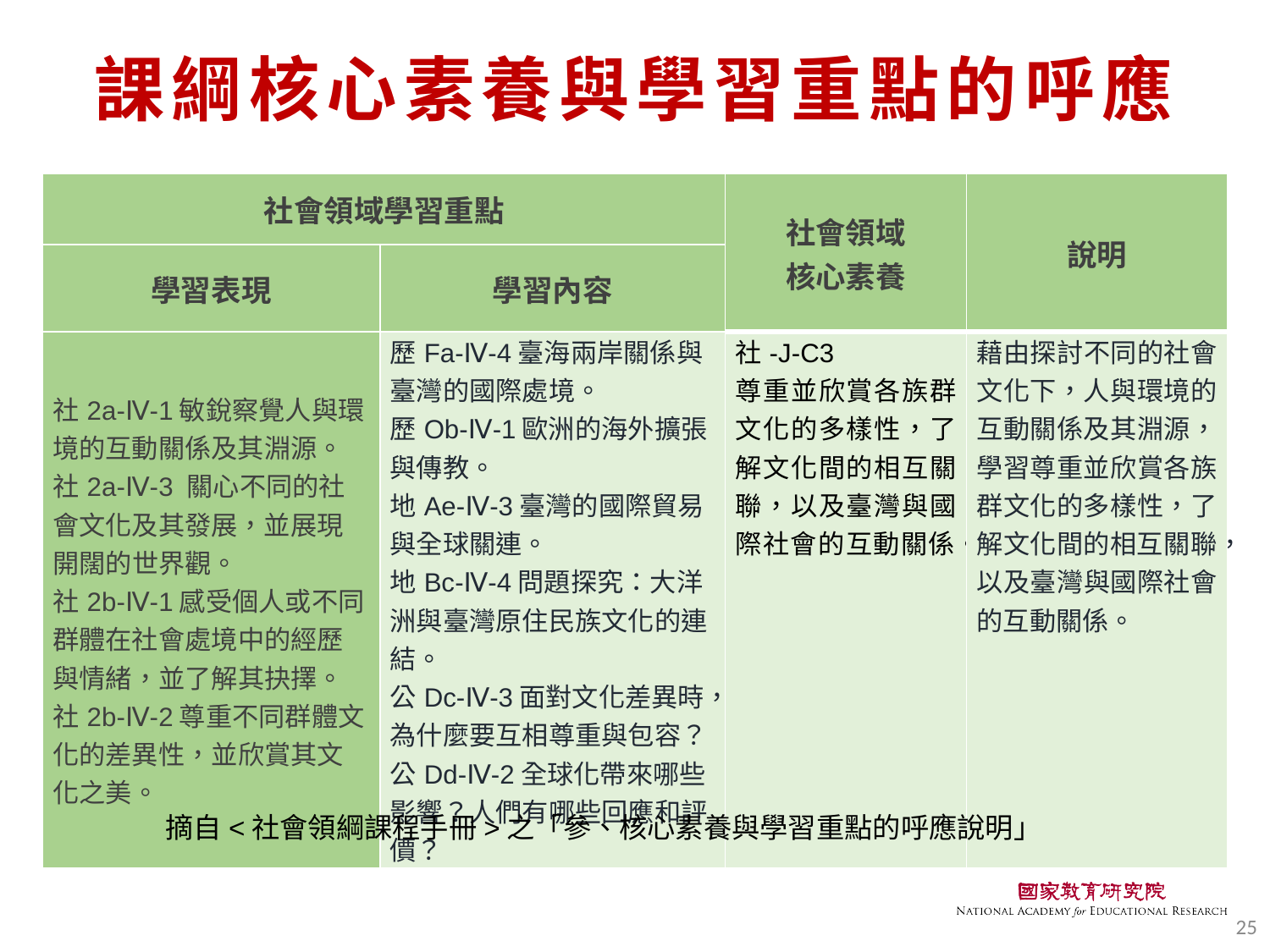

# 課綱核心素養與學習重點的呼應
| 社會領域學習重點 |  | 社會領域 核心素養 | 說明 |
| --- | --- | --- | --- |
| 學習表現 | 學習內容 |  |  |
| 社2a-Ⅳ-1敏銳察覺人與環境的互動關係及其淵源。 社2a-Ⅳ-3 關心不同的社會文化及其發展，並展現開闊的世界觀。 社2b-Ⅳ-1感受個人或不同群體在社會處境中的經歷與情緒，並了解其抉擇。 社2b-Ⅳ-2尊重不同群體文化的差異性，並欣賞其文化之美。 | 歷Fa-Ⅳ-4臺海兩岸關係與臺灣的國際處境。 歷Ob-Ⅳ-1歐洲的海外擴張與傳教。 地Ae-Ⅳ-3臺灣的國際貿易與全球關連。 地Bc-Ⅳ-4問題探究：大洋洲與臺灣原住民族文化的連結。 公Dc-Ⅳ-3面對文化差異時，為什麼要互相尊重與包容？ 公Dd-Ⅳ-2全球化帶來哪些影響？人們有哪些回應和評價？ | 社-J-C3 尊重並欣賞各族群文化的多樣性，了解文化間的相互關聯，以及臺灣與國際社會的互動關係。 | 藉由探討不同的社會文化下，人與環境的互動關係及其淵源，學習尊重並欣賞各族群文化的多樣性，了解文化間的相互關聯，以及臺灣與國際社會的互動關係。 |
摘自<社會領綱課程手冊>之「參、核心素養與學習重點的呼應說明」
25